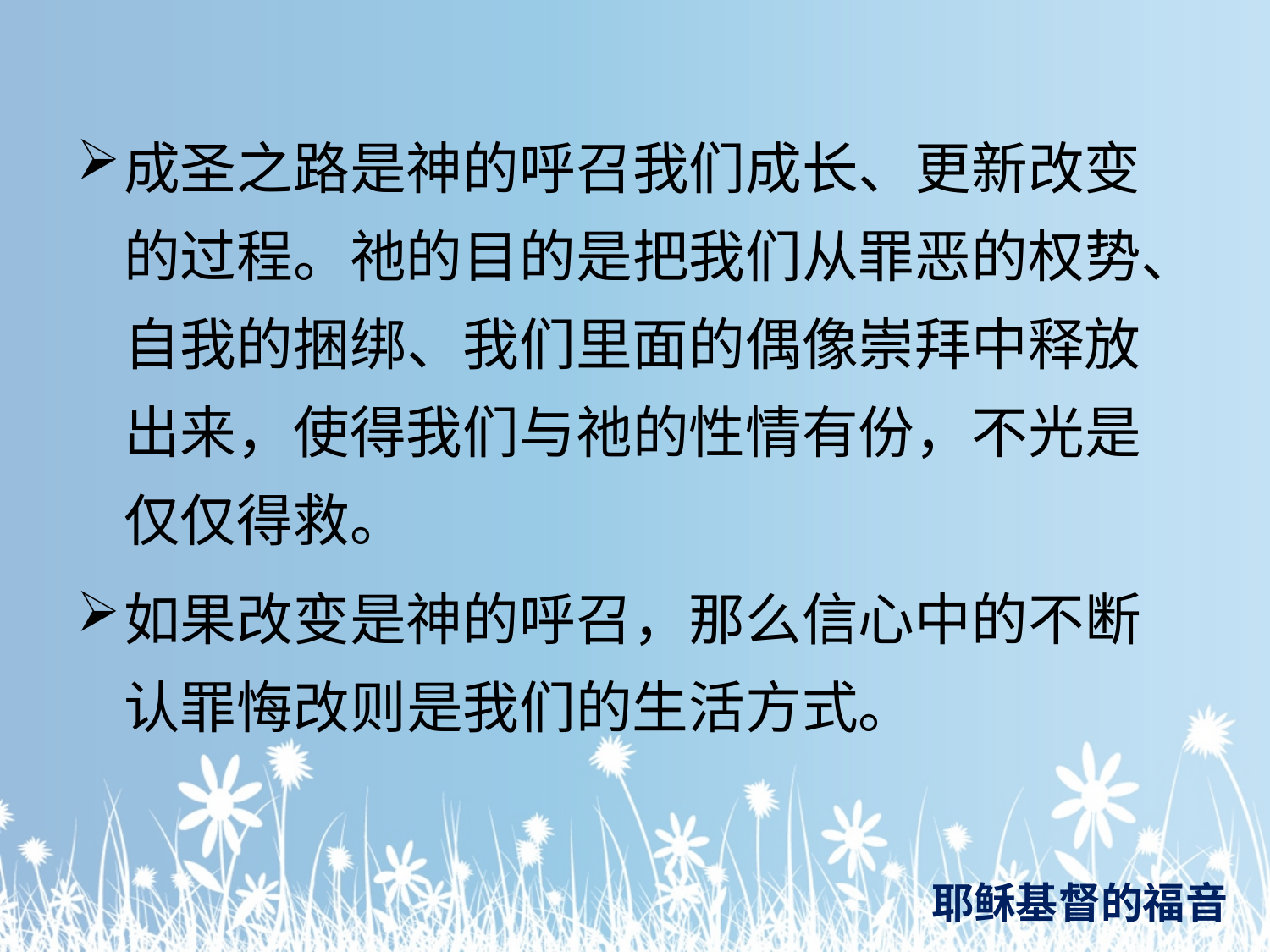

成圣之路是神的呼召我们成长、更新改变的过程。祂的目的是把我们从罪恶的权势、自我的捆绑、我们里面的偶像崇拜中释放出来，使得我们与祂的性情有份，不光是仅仅得救。
如果改变是神的呼召，那么信心中的不断认罪悔改则是我们的生活方式。
# 耶稣基督的福音